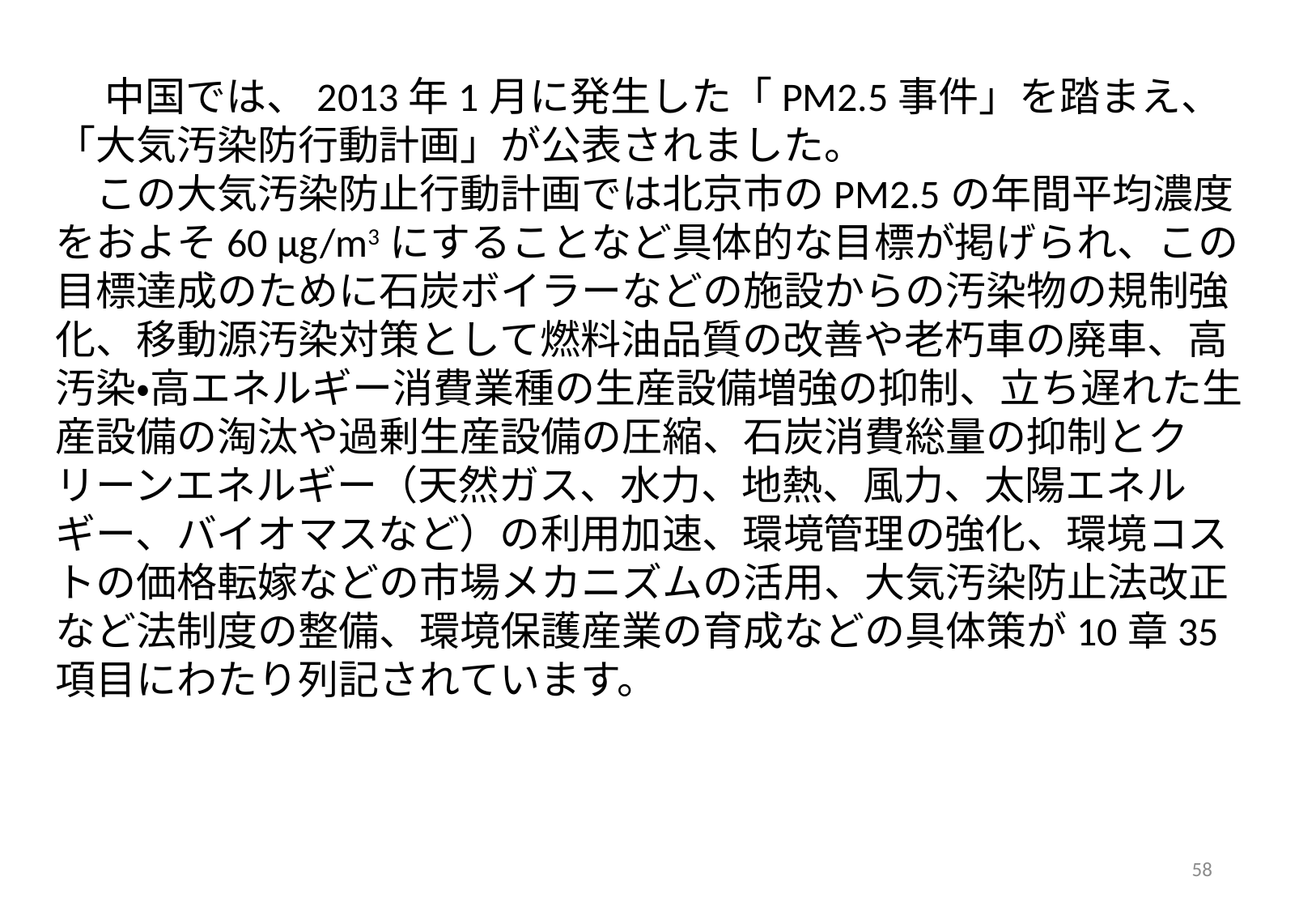

中国では、2013年1月に発生した「PM2.5事件」を踏まえ、「大気汚染防行動計画」が公表されました。
　この大気汚染防止行動計画では北京市のPM2.5の年間平均濃度をおよそ60 μg/m3にすることなど具体的な目標が掲げられ、この目標達成のために石炭ボイラーなどの施設からの汚染物の規制強化、移動源汚染対策として燃料油品質の改善や老朽車の廃車、高汚染・高エネルギー消費業種の生産設備増強の抑制、立ち遅れた生産設備の淘汰や過剰生産設備の圧縮、石炭消費総量の抑制とクリーンエネルギー（天然ガス、水力、地熱、風力、太陽エネルギー、バイオマスなど）の利用加速、環境管理の強化、環境コストの価格転嫁などの市場メカニズムの活用、大気汚染防止法改正など法制度の整備、環境保護産業の育成などの具体策が10章35項目にわたり列記されています。
58